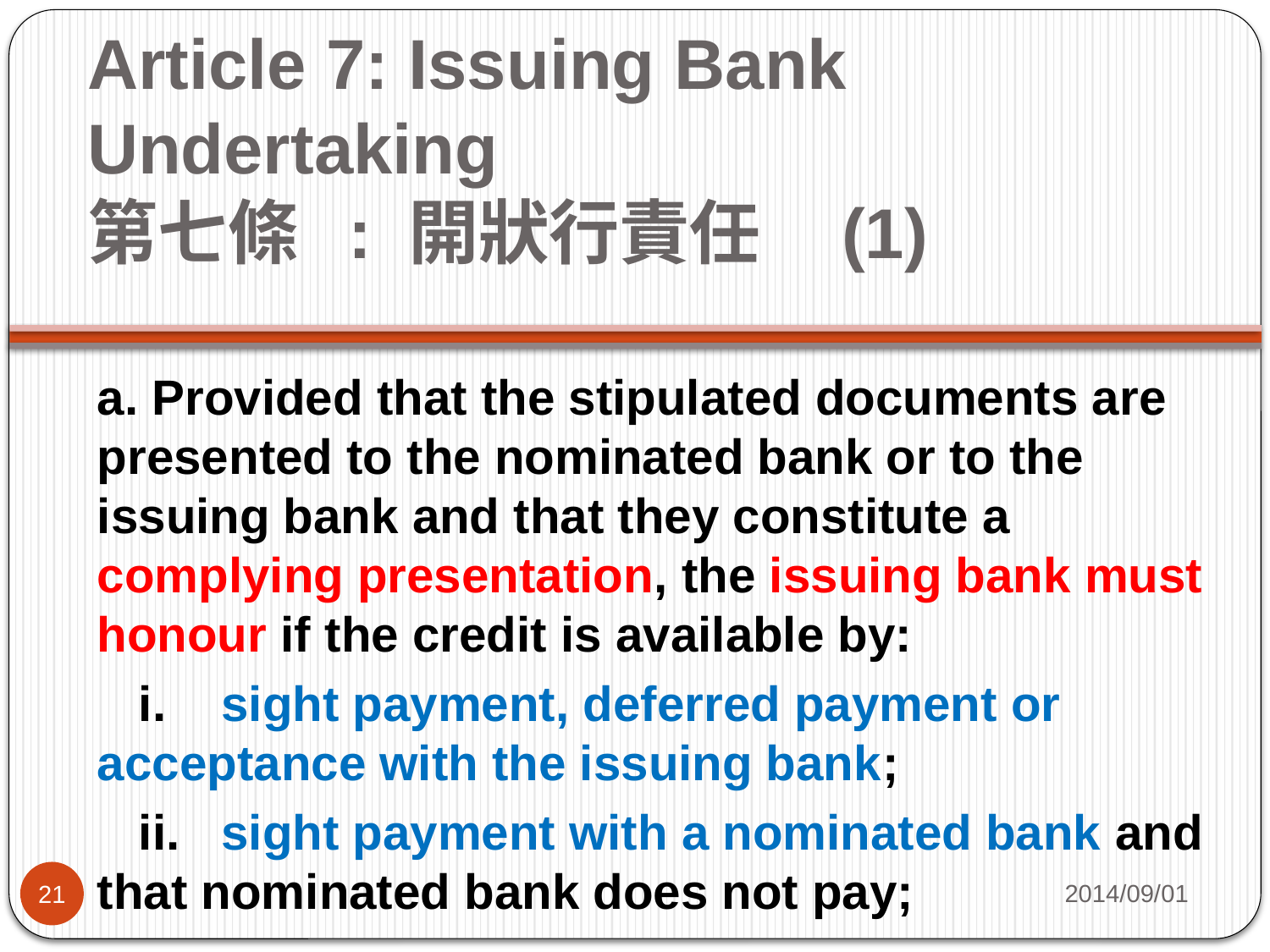

# Article 7: Issuing Bank Undertaking   第七條  : 開狀行責任    (1)
a. Provided that the stipulated documents are presented to the nominated bank or to the issuing bank and that they constitute a complying presentation, the issuing bank must honour if the credit is available by:
   i.    sight payment, deferred payment or acceptance with the issuing bank;
   ii.   sight payment with a nominated bank and that nominated bank does not pay;
2014/09/01
21